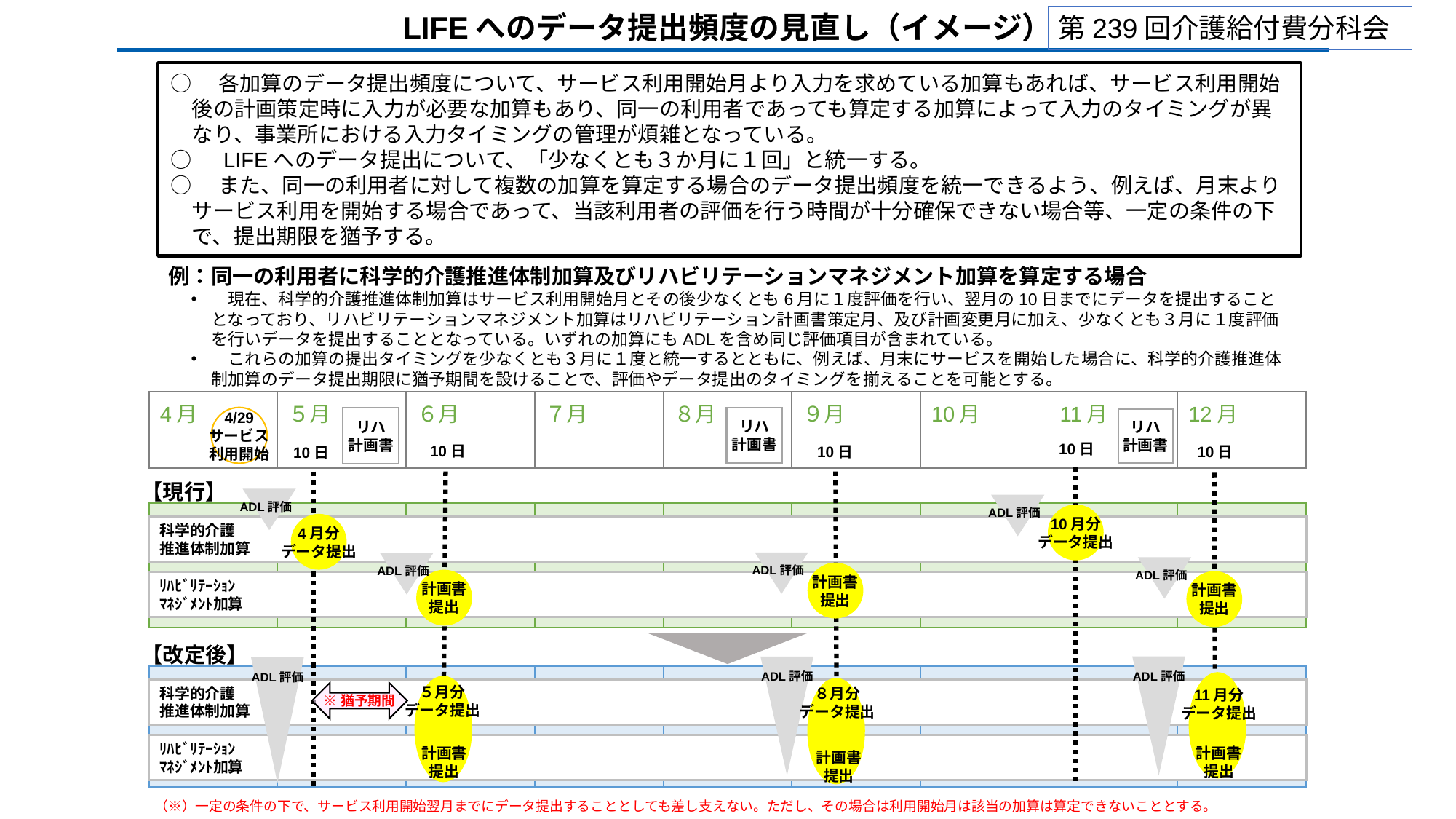

LIFEへのデータ提出頻度の見直し（イメージ）
第239回介護給付費分科会
○　各加算のデータ提出頻度について、サービス利用開始月より入力を求めている加算もあれば、サービス利用開始後の計画策定時に入力が必要な加算もあり、同一の利用者であっても算定する加算によって入力のタイミングが異なり、事業所における入力タイミングの管理が煩雑となっている。
○　LIFEへのデータ提出について、「少なくとも３か月に１回」と統一する。
○　また、同一の利用者に対して複数の加算を算定する場合のデータ提出頻度を統一できるよう、例えば、月末よりサービス利用を開始する場合であって、当該利用者の評価を行う時間が十分確保できない場合等、一定の条件の下で、提出期限を猶予する。
例：同一の利用者に科学的介護推進体制加算及びリハビリテーションマネジメント加算を算定する場合
　現在、科学的介護推進体制加算はサービス利用開始月とその後少なくとも6月に１度評価を行い、翌月の10日までにデータを提出することとなっており、リハビリテーションマネジメント加算はリハビリテーション計画書策定月、及び計画変更月に加え、少なくとも３月に１度評価を行いデータを提出することとなっている。いずれの加算にもADLを含め同じ評価項目が含まれている。
　これらの加算の提出タイミングを少なくとも３月に１度と統一するとともに、例えば、月末にサービスを開始した場合に、科学的介護推進体制加算のデータ提出期限に猶予期間を設けることで、評価やデータ提出のタイミングを揃えることを可能とする。
| 4月 | ５月 | ６月 | ７月 | ８月 | ９月 | 10月 | 11月 | 12月 |
| --- | --- | --- | --- | --- | --- | --- | --- | --- |
|  |  |  |  |  |  |  |  |  |
|  |  |  |  |  |  |  |  |  |
|  |  |  |  |  |  |  |  |  |
|  |  |  |  |  |  |  |  |  |
4/29
サービス
利用開始
リハ
計画書
リハ
計画書
リハ
計画書
10日
10日
10日
10日
10日
【現行】

ADL評価

ADL評価
10月分
データ提出
4月分
データ提出
科学的介護
推進体制加算

ADL評価

ADL評価

ADL評価
計画書
提出
計画書
提出
計画書
提出
ﾘﾊﾋﾞﾘﾃｰｼｮﾝ
ﾏﾈｼﾞﾒﾝﾄ加算

【改定後】

ADL評価

ADL評価

ADL評価

５月分
データ提出
８月分
データ提出
11月分
データ提出

科学的介護
推進体制加算
※猶予期間
計画書
提出
計画書
提出
ﾘﾊﾋﾞﾘﾃｰｼｮﾝ
ﾏﾈｼﾞﾒﾝﾄ加算
計画書
提出
（※）一定の条件の下で、サービス利用開始翌月までにデータ提出することとしても差し支えない。ただし、その場合は利用開始月は該当の加算は算定できないこととする。